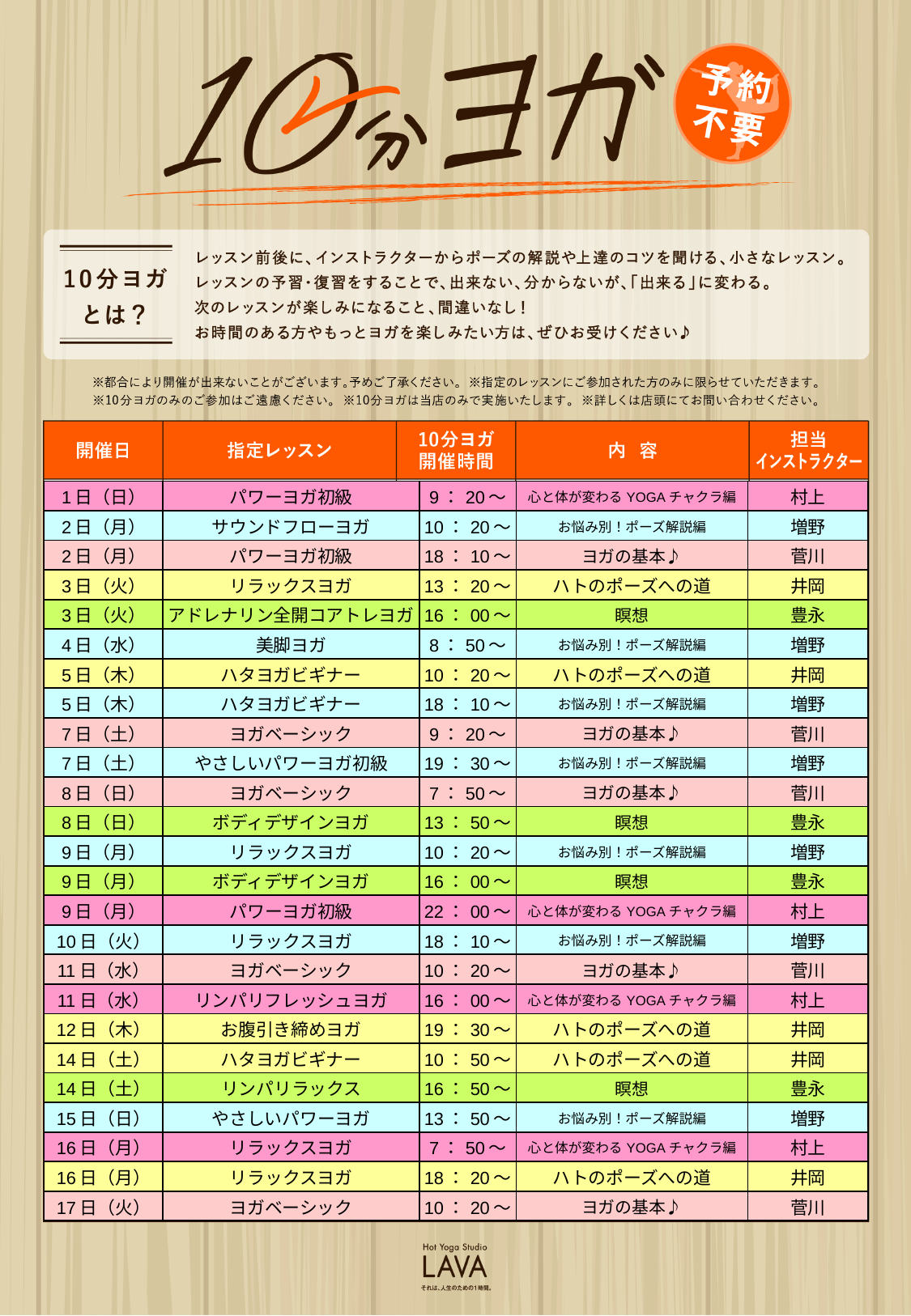

| 1日（日） | パワーヨガ初級 | 9：20～ | 心と体が変わるYOGAチャクラ編 | 村上 |
| --- | --- | --- | --- | --- |
| 2日（月） | サウンドフローヨガ | 10：20～ | お悩み別！ポーズ解説編 | 増野 |
| 2日（月） | パワーヨガ初級 | 18：10～ | ヨガの基本♪ | 菅川 |
| 3日（火） | リラックスヨガ | 13：20～ | ハトのポーズへの道 | 井岡 |
| 3日（火） | アドレナリン全開コアトレヨガ | 16：00～ | 瞑想 | 豊永 |
| 4日（水） | 美脚ヨガ | 8：50～ | お悩み別！ポーズ解説編 | 増野 |
| 5日（木） | ハタヨガビギナー | 10：20～ | ハトのポーズへの道 | 井岡 |
| 5日（木） | ハタヨガビギナー | 18：10～ | お悩み別！ポーズ解説編 | 増野 |
| 7日（土） | ヨガベーシック | 9：20～ | ヨガの基本♪ | 菅川 |
| 7日（土） | やさしいパワーヨガ初級 | 19：30～ | お悩み別！ポーズ解説編 | 増野 |
| 8日（日） | ヨガベーシック | 7：50～ | ヨガの基本♪ | 菅川 |
| 8日（日） | ボディデザインヨガ | 13：50～ | 瞑想 | 豊永 |
| 9日（月） | リラックスヨガ | 10：20～ | お悩み別！ポーズ解説編 | 増野 |
| 9日（月） | ボディデザインヨガ | 16：00～ | 瞑想 | 豊永 |
| 9日（月） | パワーヨガ初級 | 22：00～ | 心と体が変わるYOGAチャクラ編 | 村上 |
| 10日（火） | リラックスヨガ | 18：10～ | お悩み別！ポーズ解説編 | 増野 |
| 11日（水） | ヨガベーシック | 10：20～ | ヨガの基本♪ | 菅川 |
| 11日（水） | リンパリフレッシュヨガ | 16：00～ | 心と体が変わるYOGAチャクラ編 | 村上 |
| 12日（木） | お腹引き締めヨガ | 19：30～ | ハトのポーズへの道 | 井岡 |
| 14日（土） | ハタヨガビギナー | 10：50～ | ハトのポーズへの道 | 井岡 |
| 14日（土） | リンパリラックス | 16：50～ | 瞑想 | 豊永 |
| 15日（日） | やさしいパワーヨガ | 13：50～ | お悩み別！ポーズ解説編 | 増野 |
| 16日（月） | リラックスヨガ | 7：50～ | 心と体が変わるYOGAチャクラ編 | 村上 |
| 16日（月） | リラックスヨガ | 18：20～ | ハトのポーズへの道 | 井岡 |
| 17日（火） | ヨガベーシック | 10：20～ | ヨガの基本♪ | 菅川 |